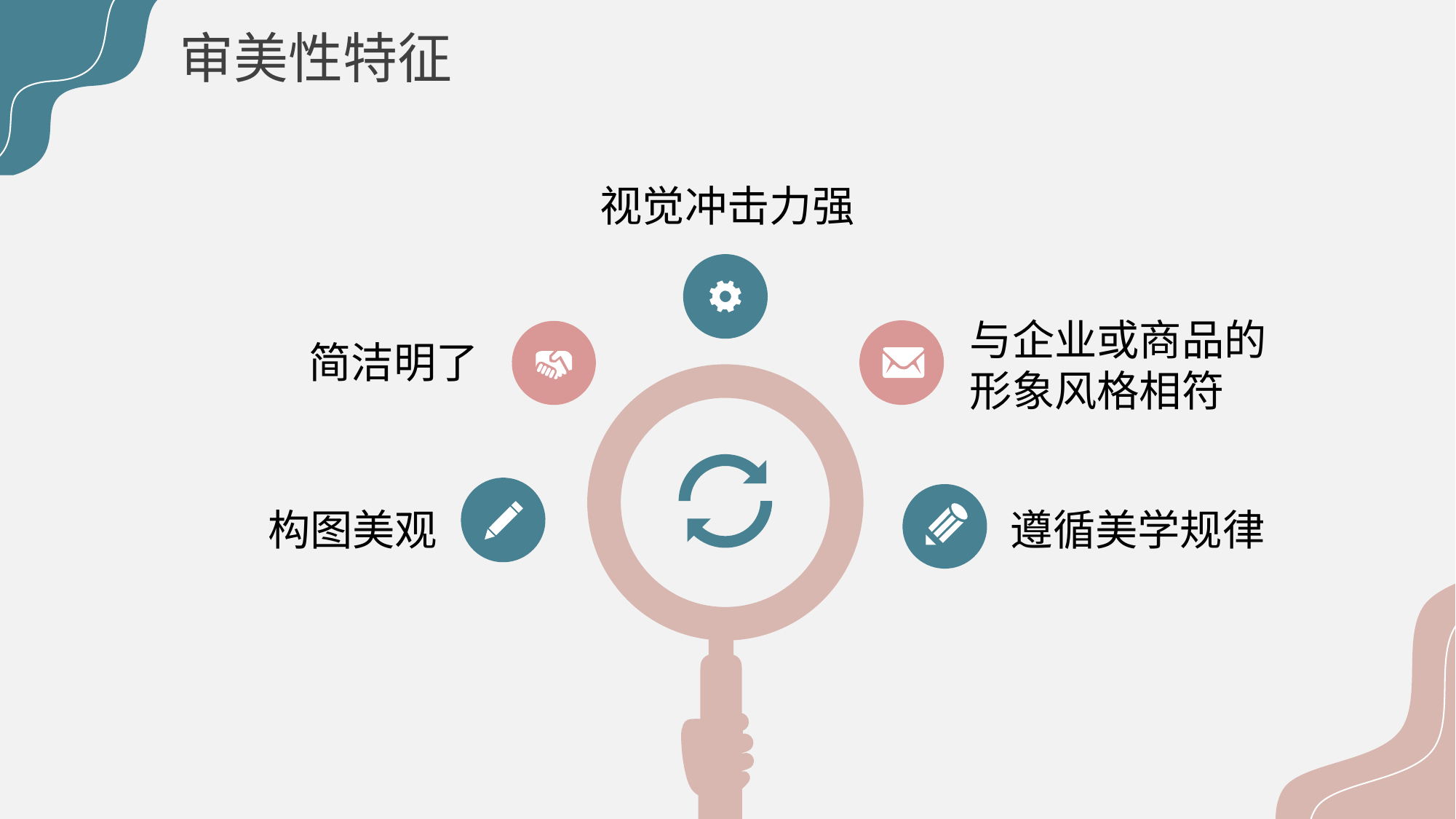

审美性特征
视觉冲击力强

与企业或商品的形象风格相符

简洁明了

构图美观
遵循美学规律